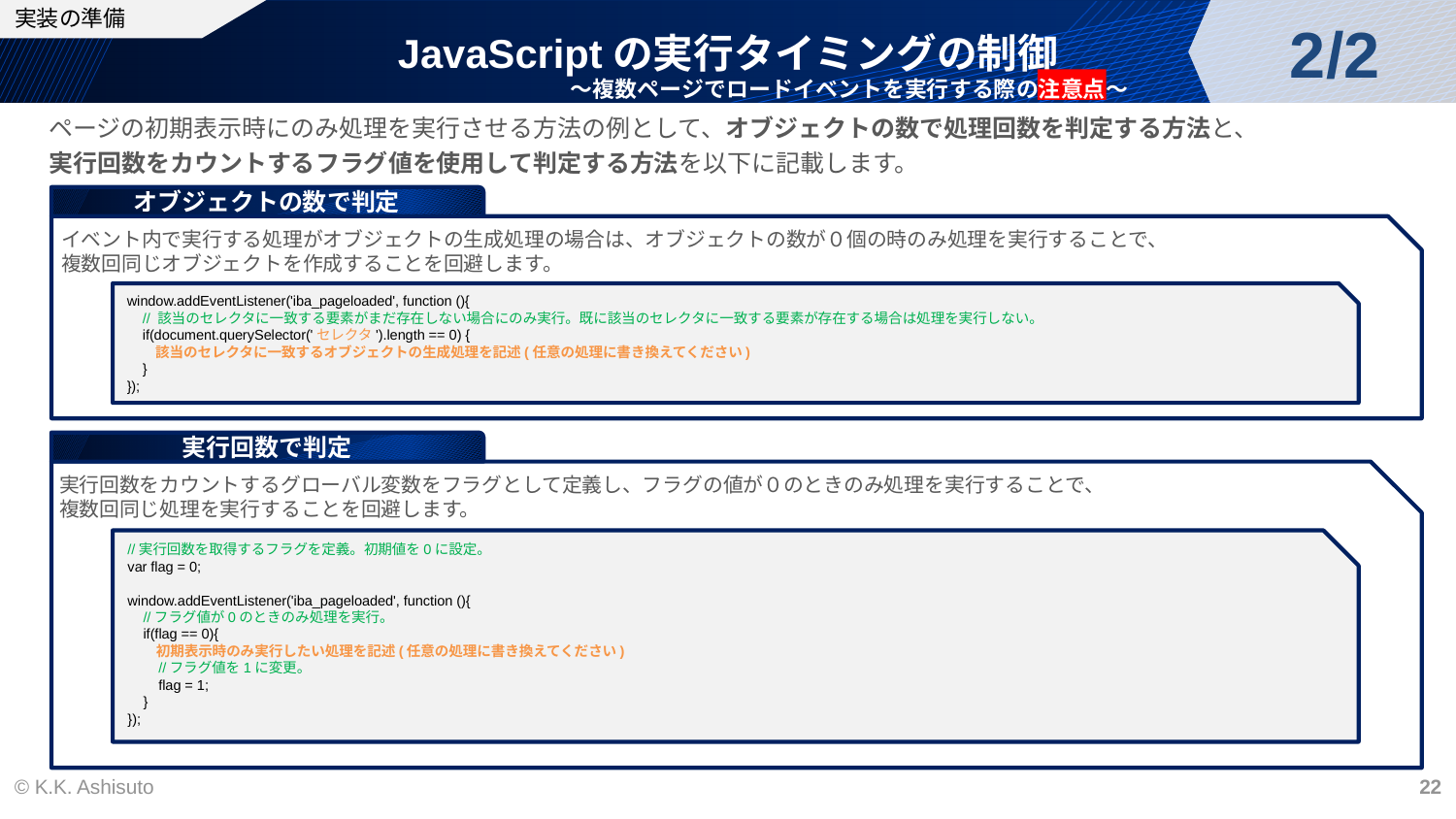

2/2
JavaScriptの実行タイミングの制御
～複数ページでロードイベントを実行する際の注意点～

実装の準備
ページの初期表示時にのみ処理を実行させる方法の例として、オブジェクトの数で処理回数を判定する方法と、
実行回数をカウントするフラグ値を使用して判定する方法を以下に記載します。
オブジェクトの数で判定

イベント内で実行する処理がオブジェクトの生成処理の場合は、オブジェクトの数が０個の時のみ処理を実行することで、
複数回同じオブジェクトを作成することを回避します。

window.addEventListener('iba_pageloaded', function (){
    // 該当のセレクタに一致する要素がまだ存在しない場合にのみ実行。既に該当のセレクタに一致する要素が存在する場合は処理を実行しない。
    if(document.querySelector('セレクタ').length == 0) {
        該当のセレクタに一致するオブジェクトの生成処理を記述(任意の処理に書き換えてください)
    }
});
実行回数で判定

実行回数をカウントするグローバル変数をフラグとして定義し、フラグの値が０のときのみ処理を実行することで、
複数回同じ処理を実行することを回避します。

//実行回数を取得するフラグを定義。初期値を0に設定。
var flag = 0;

window.addEventListener('iba_pageloaded', function (){
    //フラグ値が0のときのみ処理を実行。
    if(flag == 0){
        初期表示時のみ実行したい処理を記述(任意の処理に書き換えてください)
        //フラグ値を1に変更。
        flag = 1;
    }
});
© K.K. Ashisuto
22